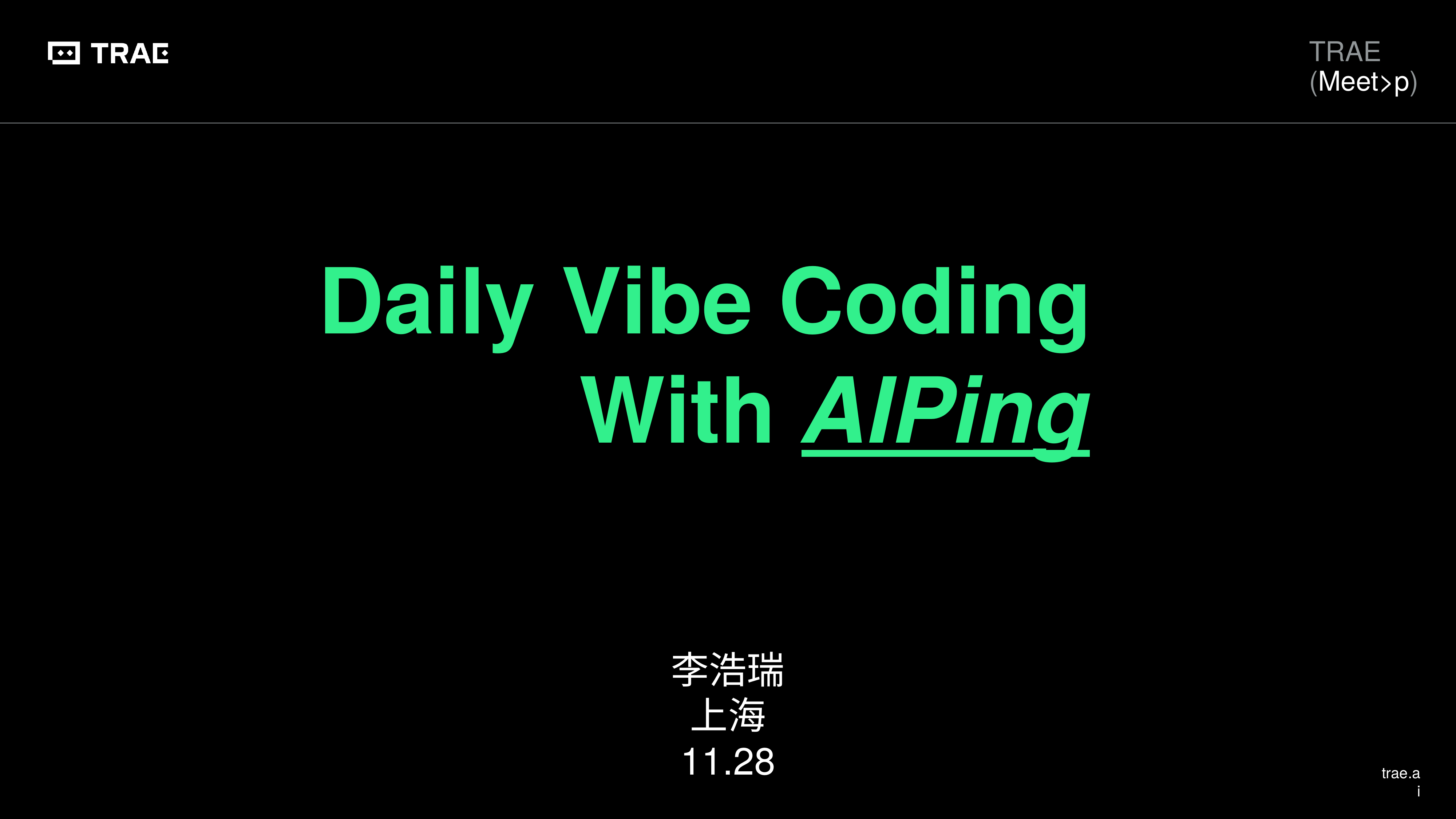

封面页
Daily Vibe Coding
With AIPing
李浩瑞
上海
11.28